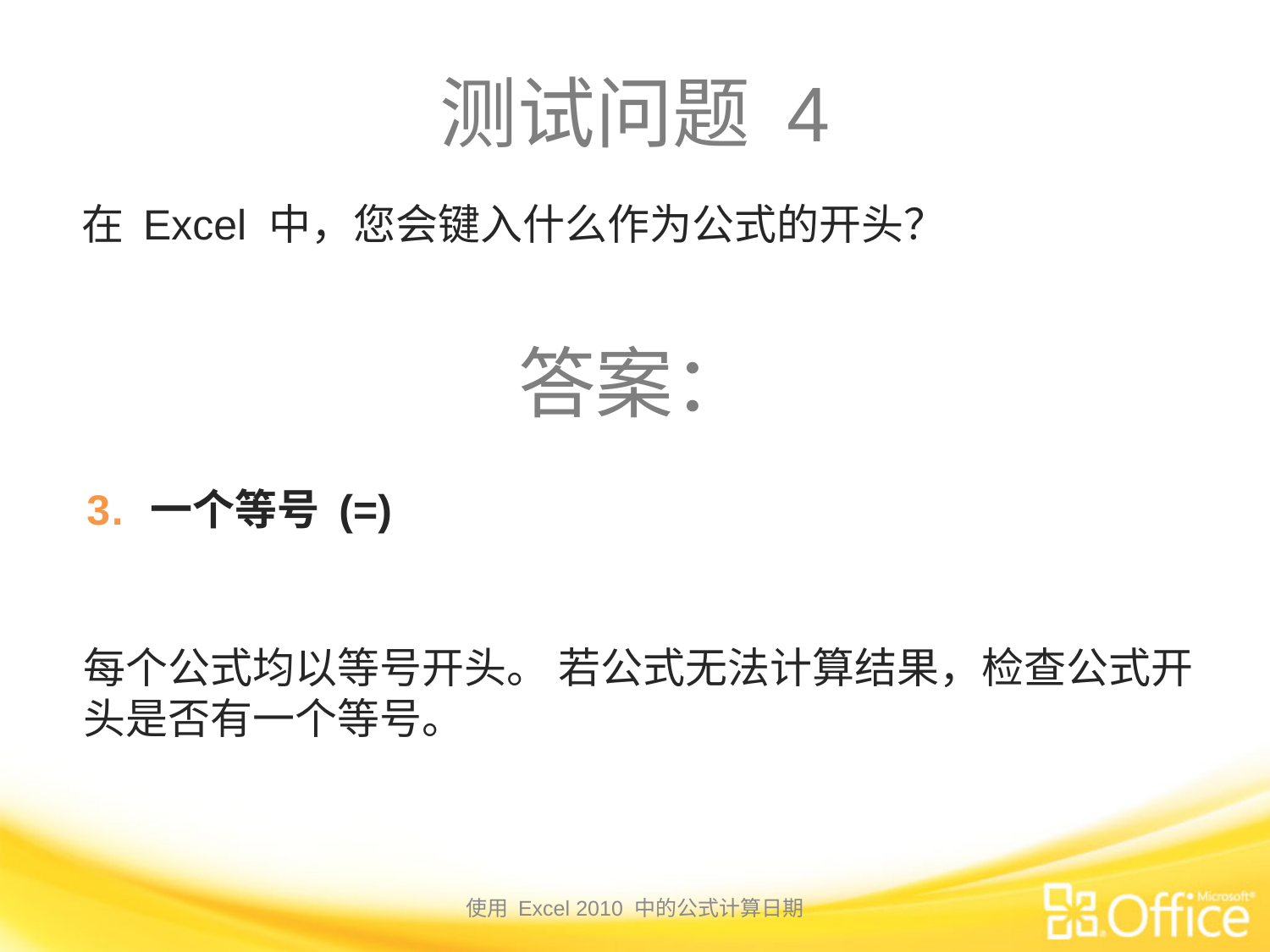

# 测试问题 4
在 Excel 中，您会键入什么作为公式的开头？
答案：
一个等号 (=)
每个公式均以等号开头。 若公式无法计算结果，检查公式开头是否有一个等号。
使用 Excel 2010 中的公式计算日期